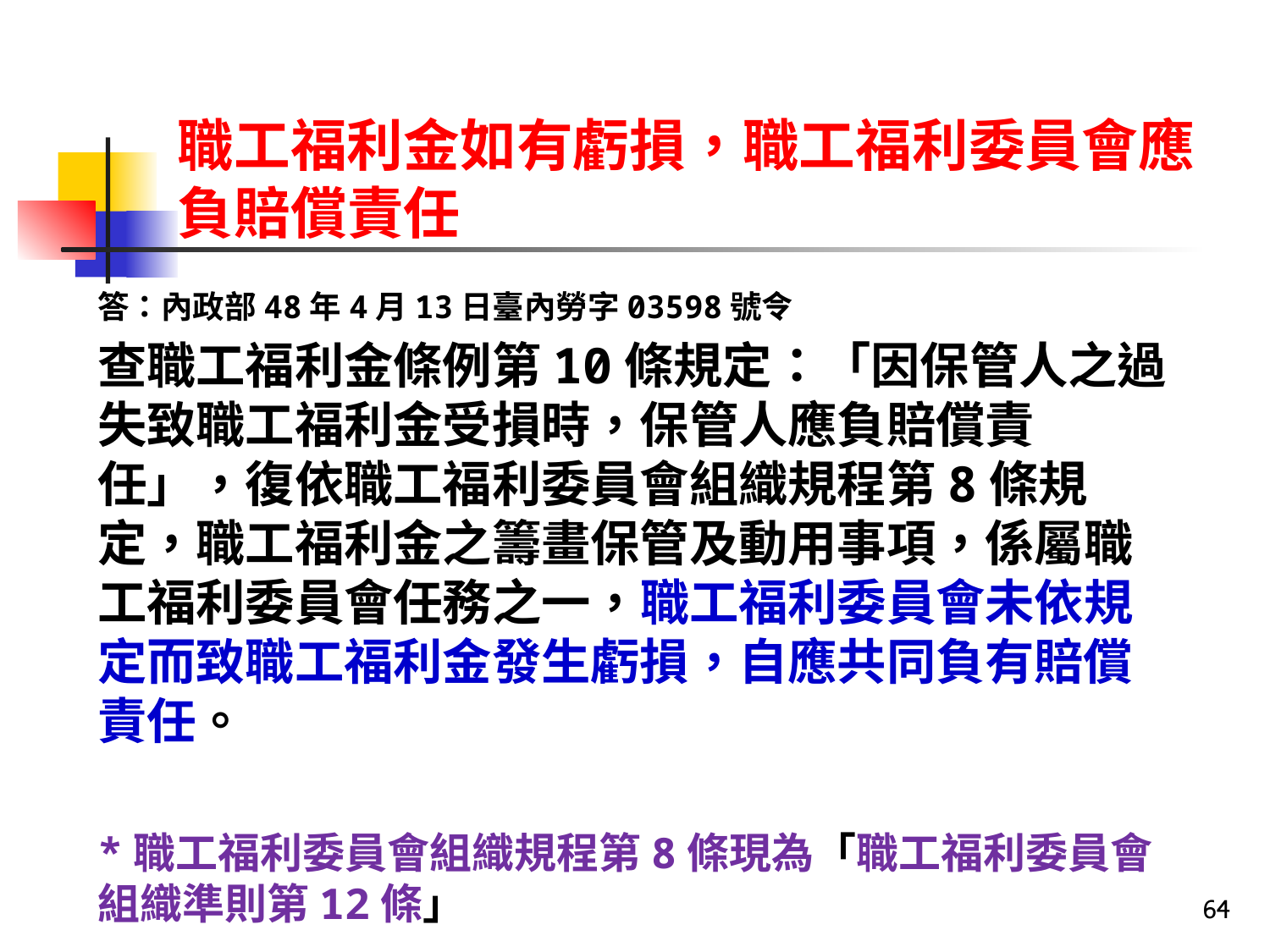

# 職工福利金如有虧損，職工福利委員會應負賠償責任
答：內政部48年4月13日臺內勞字03598號令
查職工福利金條例第10條規定：「因保管人之過失致職工福利金受損時，保管人應負賠償責任」，復依職工福利委員會組織規程第8條規定，職工福利金之籌畫保管及動用事項，係屬職工福利委員會任務之一，職工福利委員會未依規定而致職工福利金發生虧損，自應共同負有賠償責任。

*職工福利委員會組織規程第8條現為「職工福利委員會組織準則第12條」
64